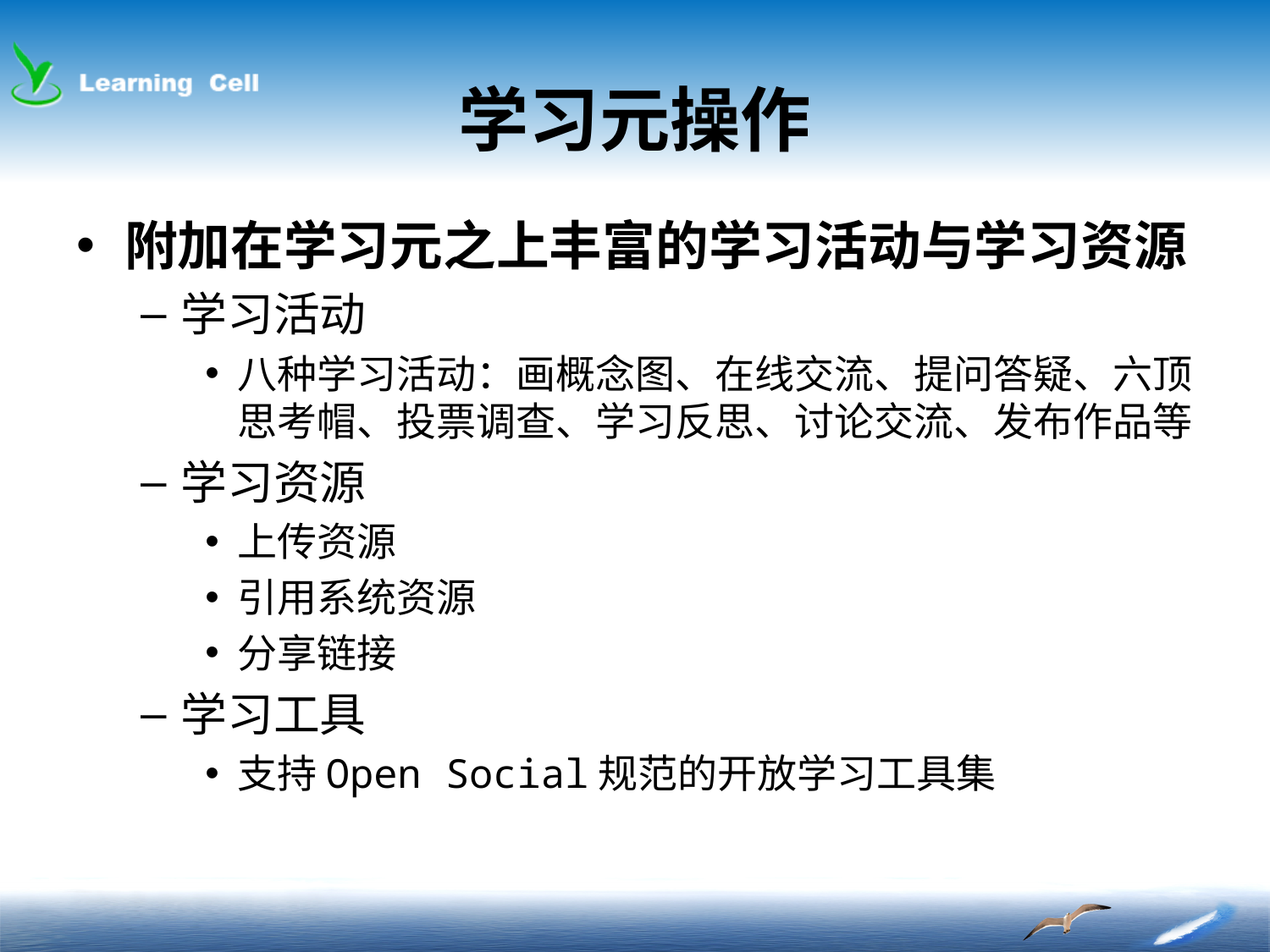

# 学习元操作
附加在学习元之上丰富的学习活动与学习资源
学习活动
八种学习活动：画概念图、在线交流、提问答疑、六顶思考帽、投票调查、学习反思、讨论交流、发布作品等
学习资源
上传资源
引用系统资源
分享链接
学习工具
支持Open Social规范的开放学习工具集